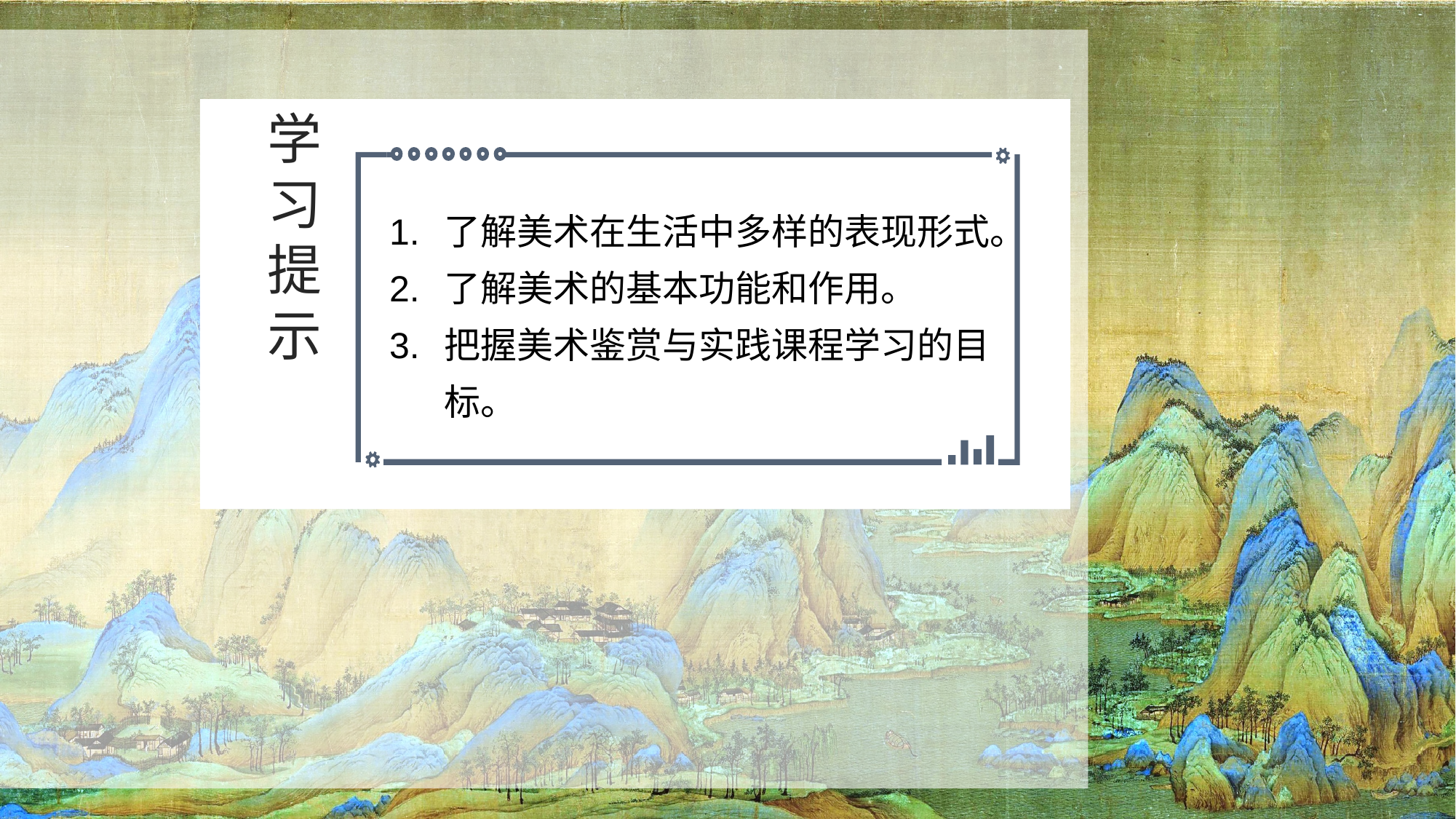

了解美术在生活中多样的表现形式。
了解美术的基本功能和作用。
把握美术鉴赏与实践课程学习的目标。
学习提示